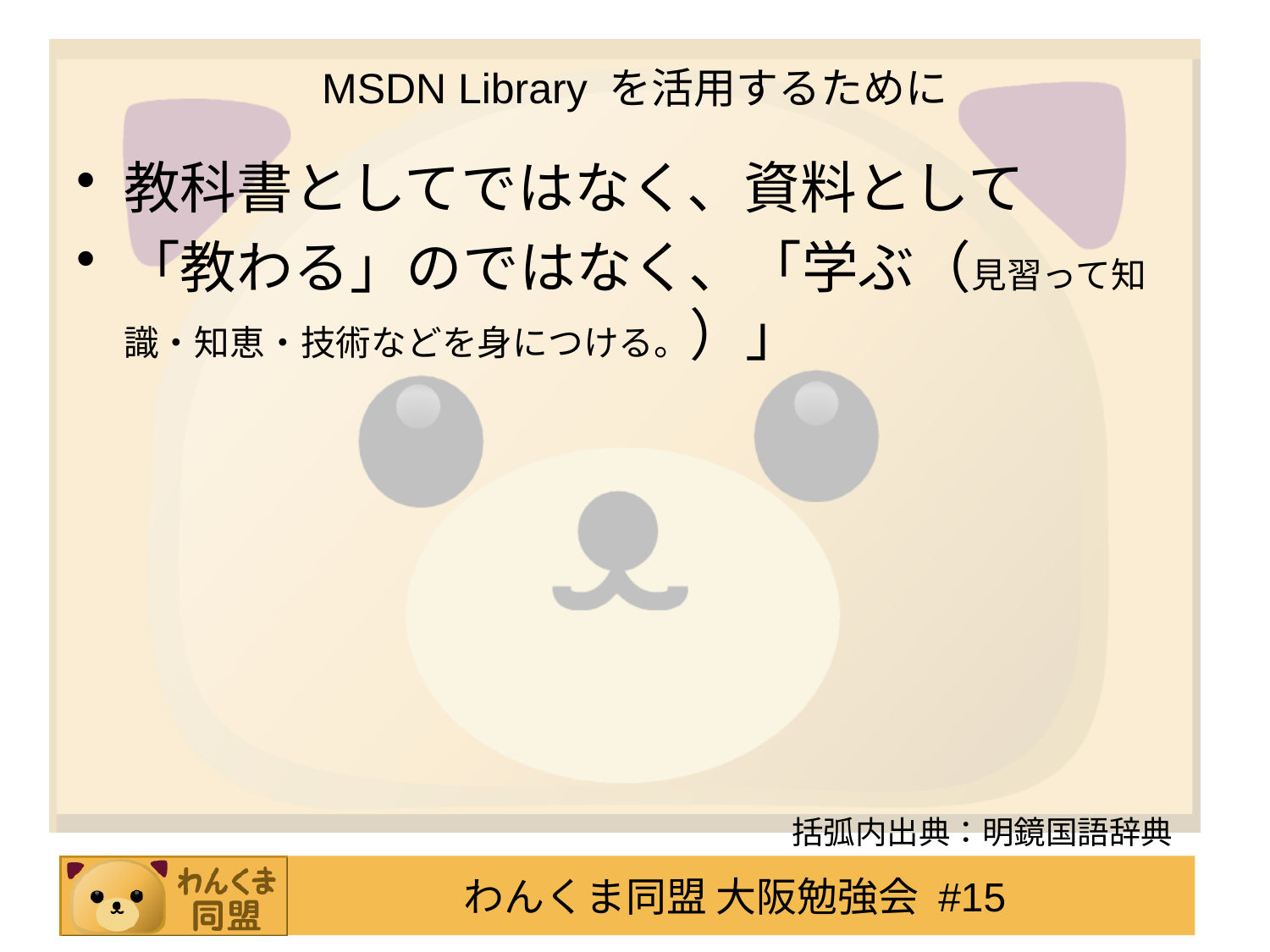

# MSDN Library を活用するために
教科書としてではなく、資料として
「教わる」のではなく、「学ぶ（見習って知識・知恵・技術などを身につける。）」
括弧内出典：明鏡国語辞典